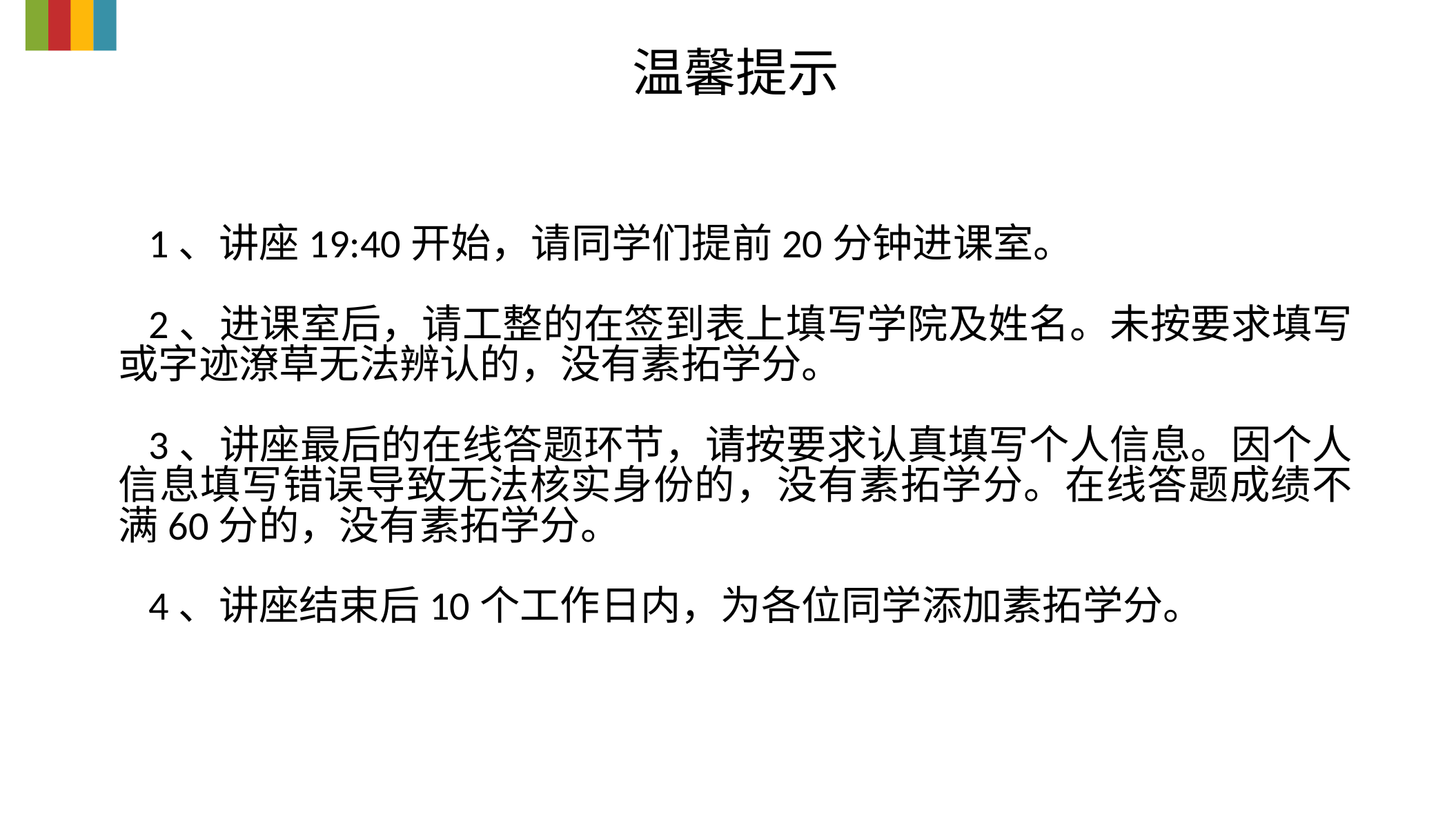

温馨提示

1、讲座19:40开始，请同学们提前20分钟进课室。

2、进课室后，请工整的在签到表上填写学院及姓名。未按要求填写 或字迹潦草无法辨认的，没有素拓学分。

3、讲座最后的在线答题环节，请按要求认真填写个人信息。因个人信息填写错误导致无法核实身份的，没有素拓学分。在线答题成绩不满60分的，没有素拓学分。

4、讲座结束后10个工作日内，为各位同学添加素拓学分。